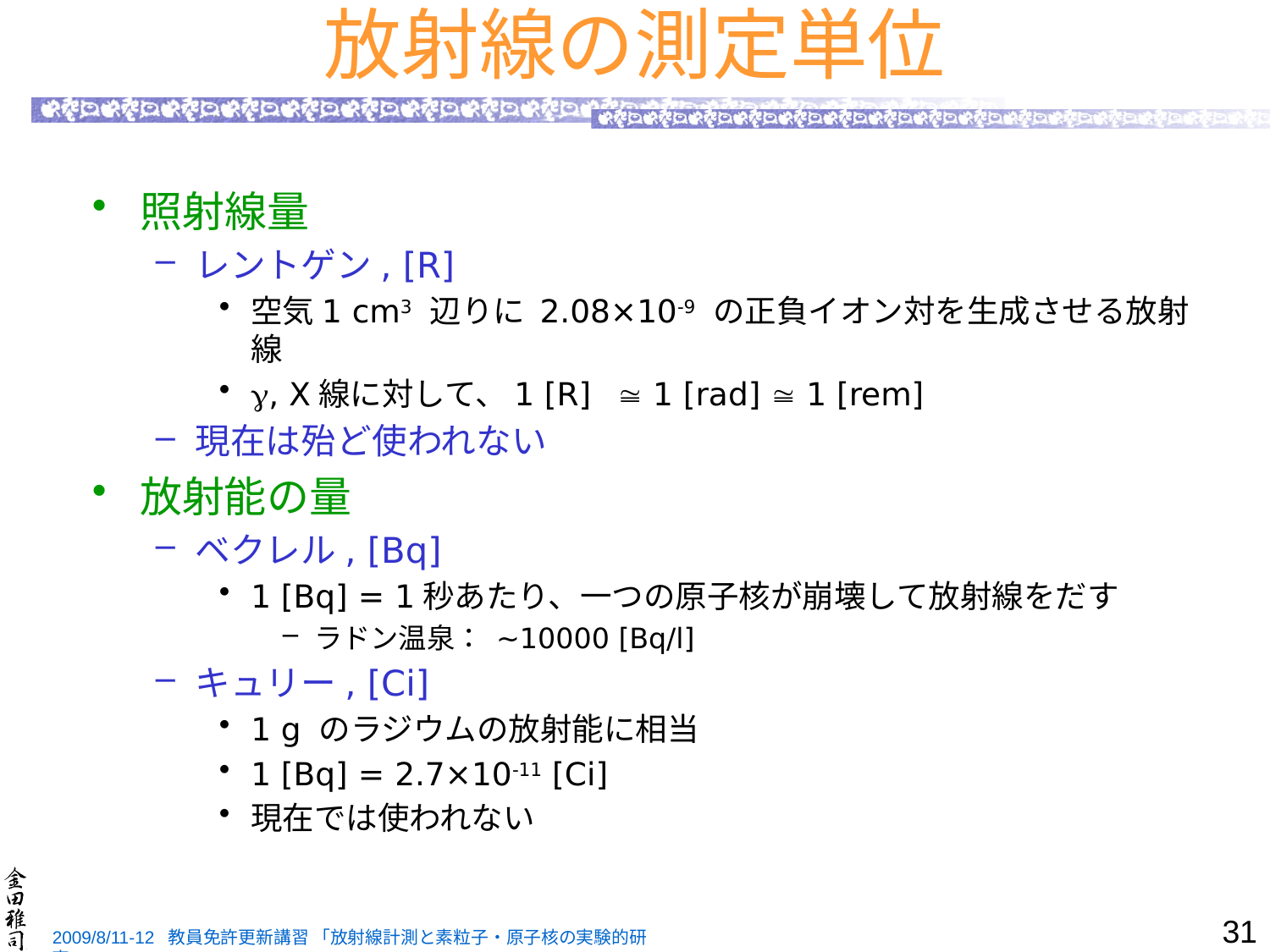

# 放射線の測定単位
照射線量
レントゲン, [R]
空気1 cm3 辺りに 2.08×10-9 の正負イオン対を生成させる放射線
γ, X線に対して、1 [R]  ≅ 1 [rad] ≅ 1 [rem]
現在は殆ど使われない
放射能の量
ベクレル, [Bq]
1 [Bq] = 1秒あたり、一つの原子核が崩壊して放射線をだす
ラドン温泉： ~10000 [Bq/l]
キュリー, [Ci]
1 g のラジウムの放射能に相当
1 [Bq] = 2.7×10-11 [Ci]
現在では使われない
31
2009/8/11-12  教員免許更新講習 「放射線計測と素粒子・原子核の実験的研究」